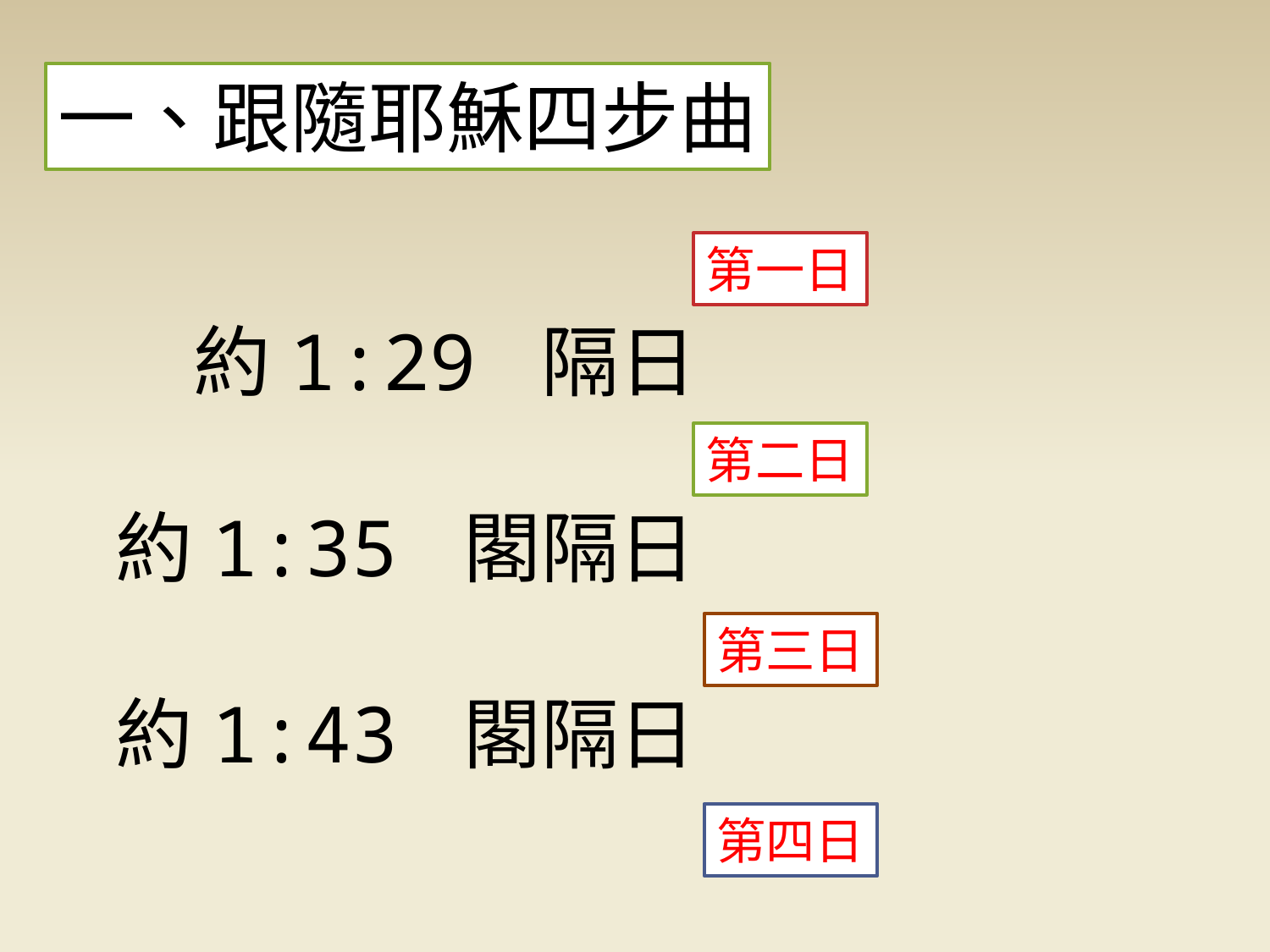

一、跟隨耶穌四步曲
第一日
約1:29 隔日

約1:35 閣隔日

約1:43 閣隔日
第二日
第三日
第四日